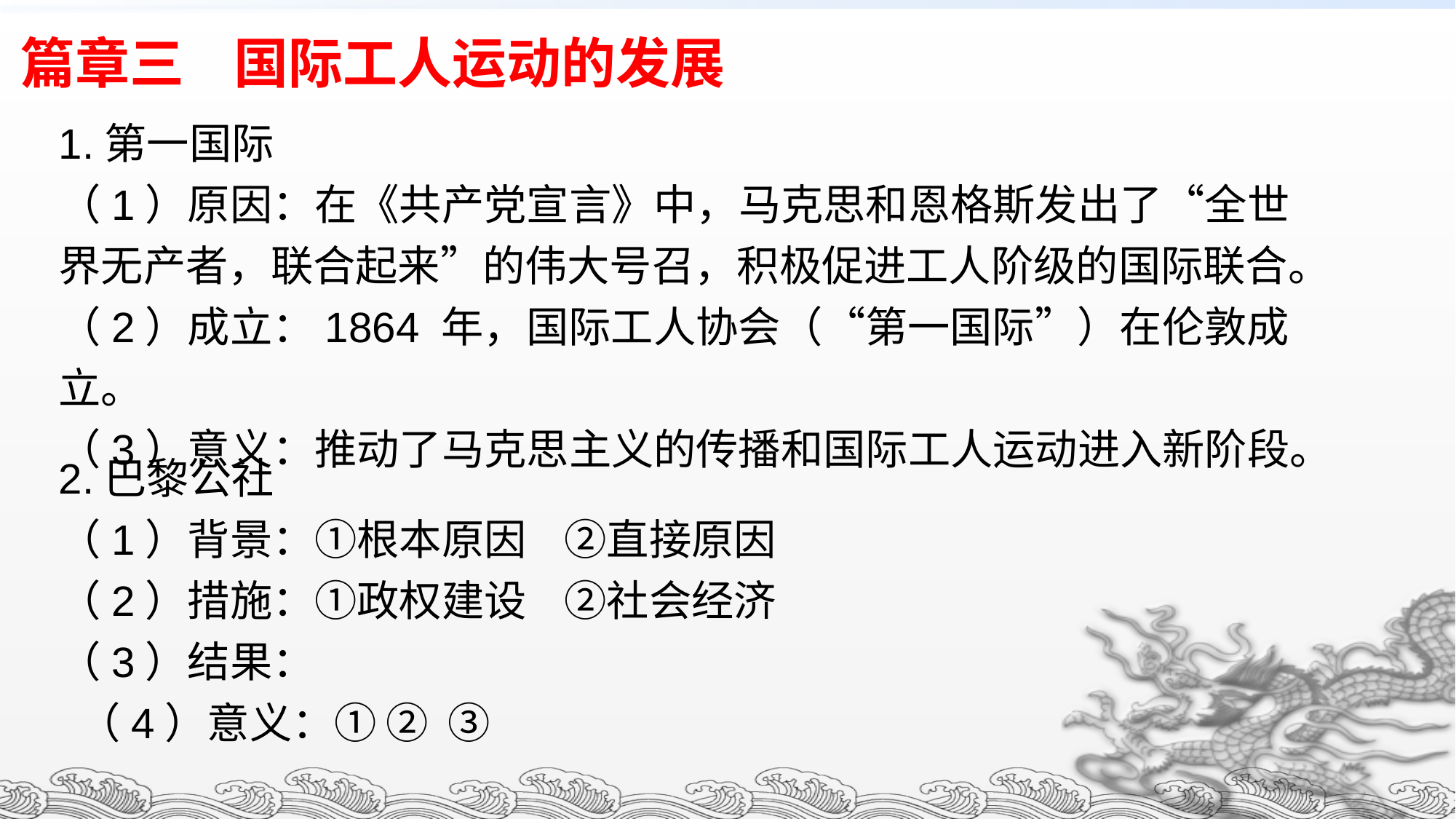

篇章三    国际工人运动的发展
1.第一国际
（1）原因：在《共产党宣言》中，马克思和恩格斯发出了“全世界无产者，联合起来”的伟大号召，积极促进工人阶级的国际联合。
（2）成立：1864 年，国际工人协会（“第一国际”）在伦敦成立。
（3）意义：推动了马克思主义的传播和国际工人运动进入新阶段。

2.巴黎公社
（1）背景：①根本原因    ②直接原因
（2）措施：①政权建设    ②社会经济
（3）结果：
 （4）意义：① ②  ③